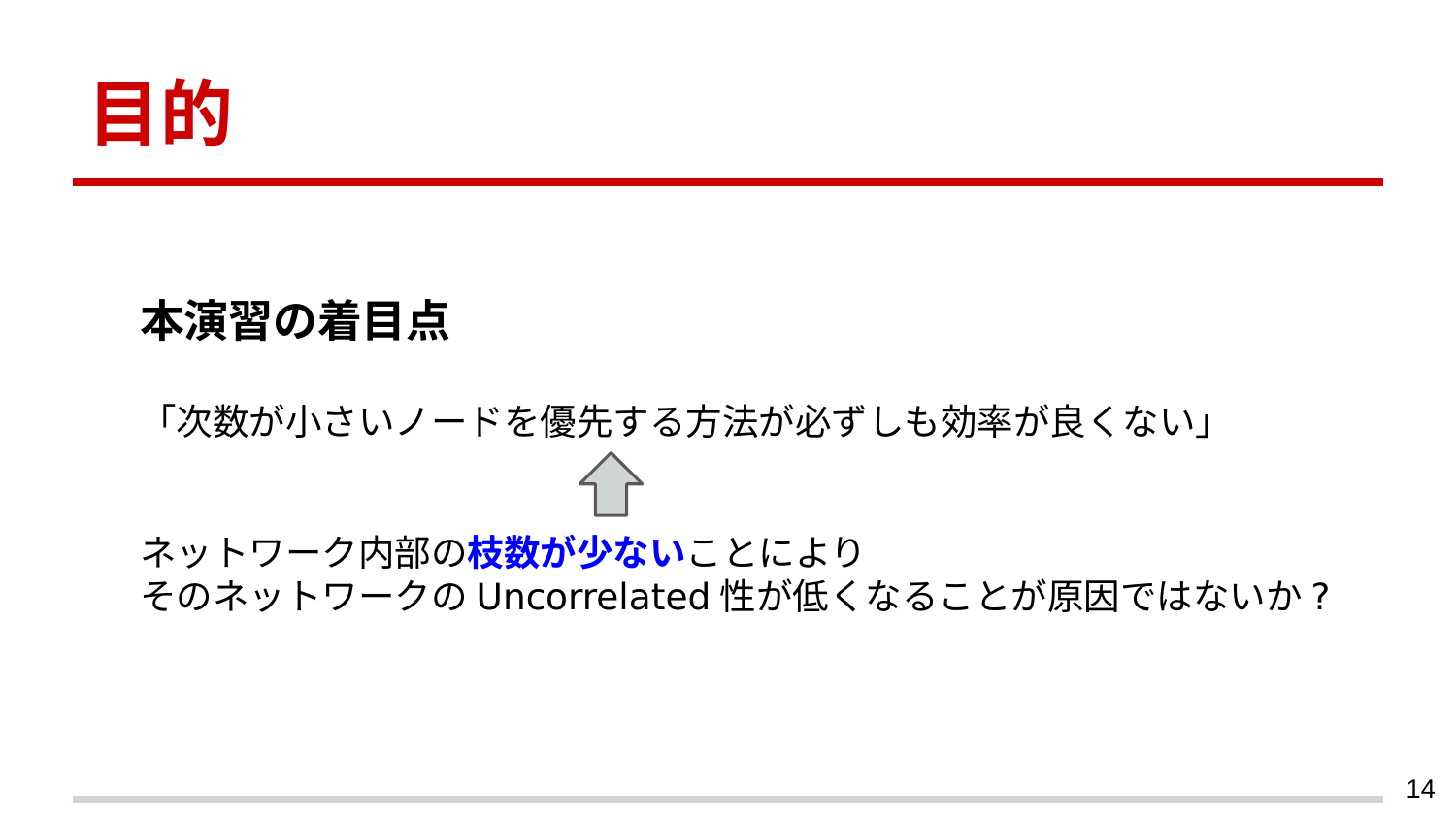

# 目的

本演習の着目点

「次数が小さいノードを優先する方法が必ずしも効率が良くない」

ネットワーク内部の枝数が少ないことにより
そのネットワークのUncorrelated性が低くなることが原因ではないか?

14